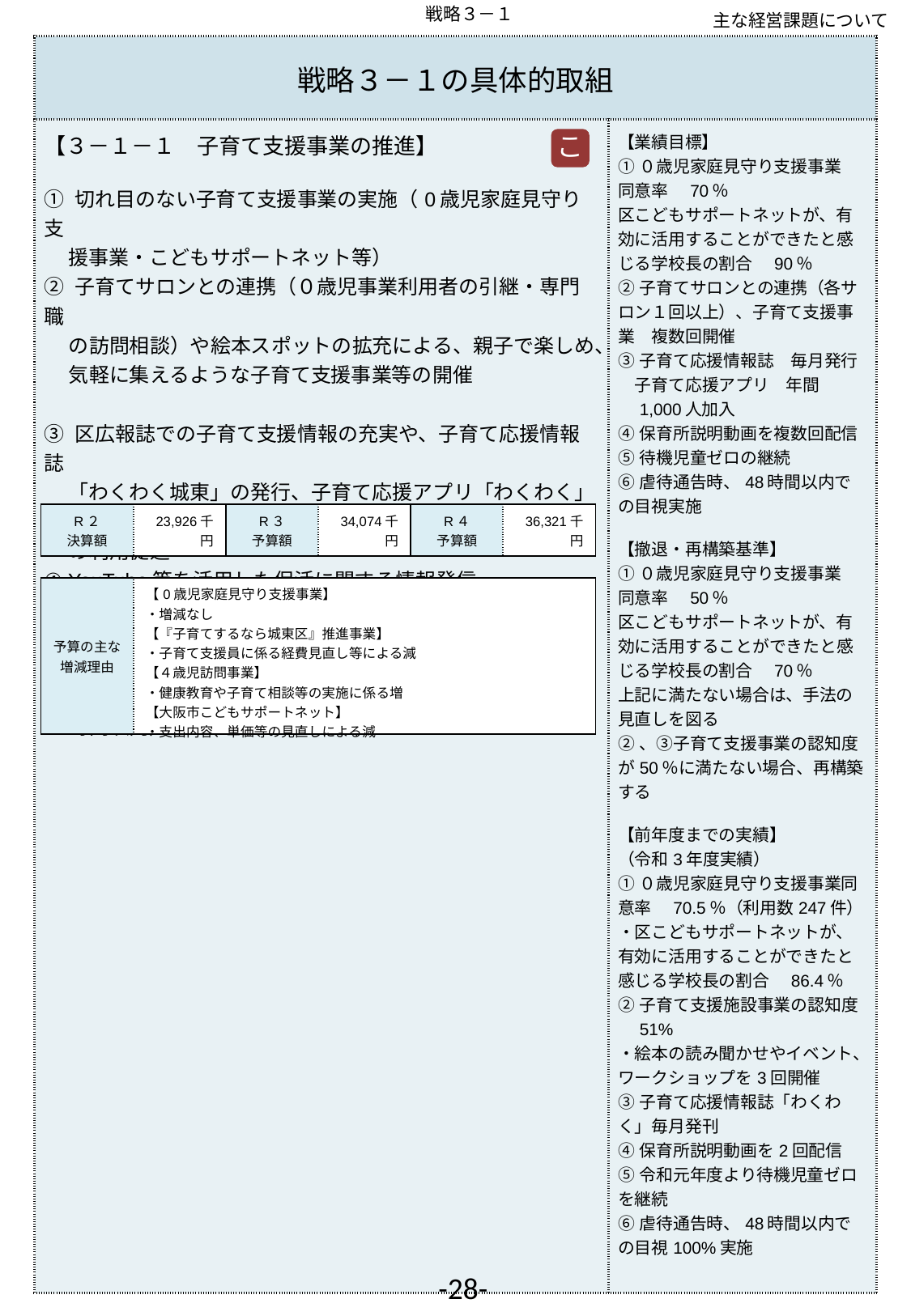

戦略３－１
主な経営課題について
| 戦略３－１の具体的取組 |  |
| --- | --- |
| 【３－１－１　子育て支援事業の推進】 ① 切れ目のない子育て支援事業の実施（0歳児家庭見守り支 　 援事業・こどもサポートネット等） ② 子育てサロンとの連携（０歳児事業利用者の引継・専門職 　 の訪問相談）や絵本スポットの拡充による、親子で楽しめ、 　 気軽に集えるような子育て支援事業等の開催　　　　　　　　　　　　　　　　　　　　　　　　　　　 ③ 区広報誌での子育て支援情報の充実や、子育て応援情報誌 　 「わくわく城東」の発行、子育て応援アプリ「わくわく」　 　 の利用促進　　　　　　　　　　　　　　　　　　　　 ④ YouTube等を活用した保活に関する情報発信 ⑤ 今後の保育ニーズを注視し、待機児童ゼロが継続できるよ 　 う、取り組む ⑥ 重大な児童虐待ゼロに向けた、安全確認の早期実施（48 　 時間以内） | 【業績目標】 ①０歳児家庭見守り支援事業　同意率　70％ 区こどもサポートネットが、有効に活用することができたと感じる学校長の割合　90％ ②子育てサロンとの連携（各サロン１回以上）、子育て支援事業　複数回開催 ③子育て応援情報誌　毎月発行 　子育て応援アプリ　年間　 　1,000人加入　 ④保育所説明動画を複数回配信 ⑤待機児童ゼロの継続 ⑥虐待通告時、48時間以内での目視実施 【撤退・再構築基準】 ①０歳児家庭見守り支援事業　同意率　50％ 区こどもサポートネットが、有効に活用することができたと感じる学校長の割合　70％ 上記に満たない場合は、手法の見直しを図る ②、③子育て支援事業の認知度が50％に満たない場合、再構築する 【前年度までの実績】 （令和3年度実績） ①０歳児家庭見守り支援事業同意率　70.5％（利用数247件） ・区こどもサポートネットが、有効に活用することができたと感じる学校長の割合　86.4％ ②子育て支援施設事業の認知度　51% ・絵本の読み聞かせやイベント、ワークショップを3回開催 ③子育て応援情報誌「わくわく」毎月発刊 ④保育所説明動画を2回配信 ⑤令和元年度より待機児童ゼロを継続 ⑥虐待通告時、48時間以内での目視100%実施 |
こ

新規

| R２ 決算額 | 23,926千円 | R３ 予算額 | 34,074千円 | R４ 予算額 | 36,321千円 |
| --- | --- | --- | --- | --- | --- |
| 予算の主な増減理由 | 【0歳児家庭見守り支援事業】 ・増減なし 【『子育てするなら城東区』推進事業】 ・子育て支援員に係る経費見直し等による減 【４歳児訪問事業】 ・健康教育や子育て相談等の実施に係る増 【大阪市こどもサポートネット】 ・支出内容、単価等の見直しによる減 |
| --- | --- |
-28-